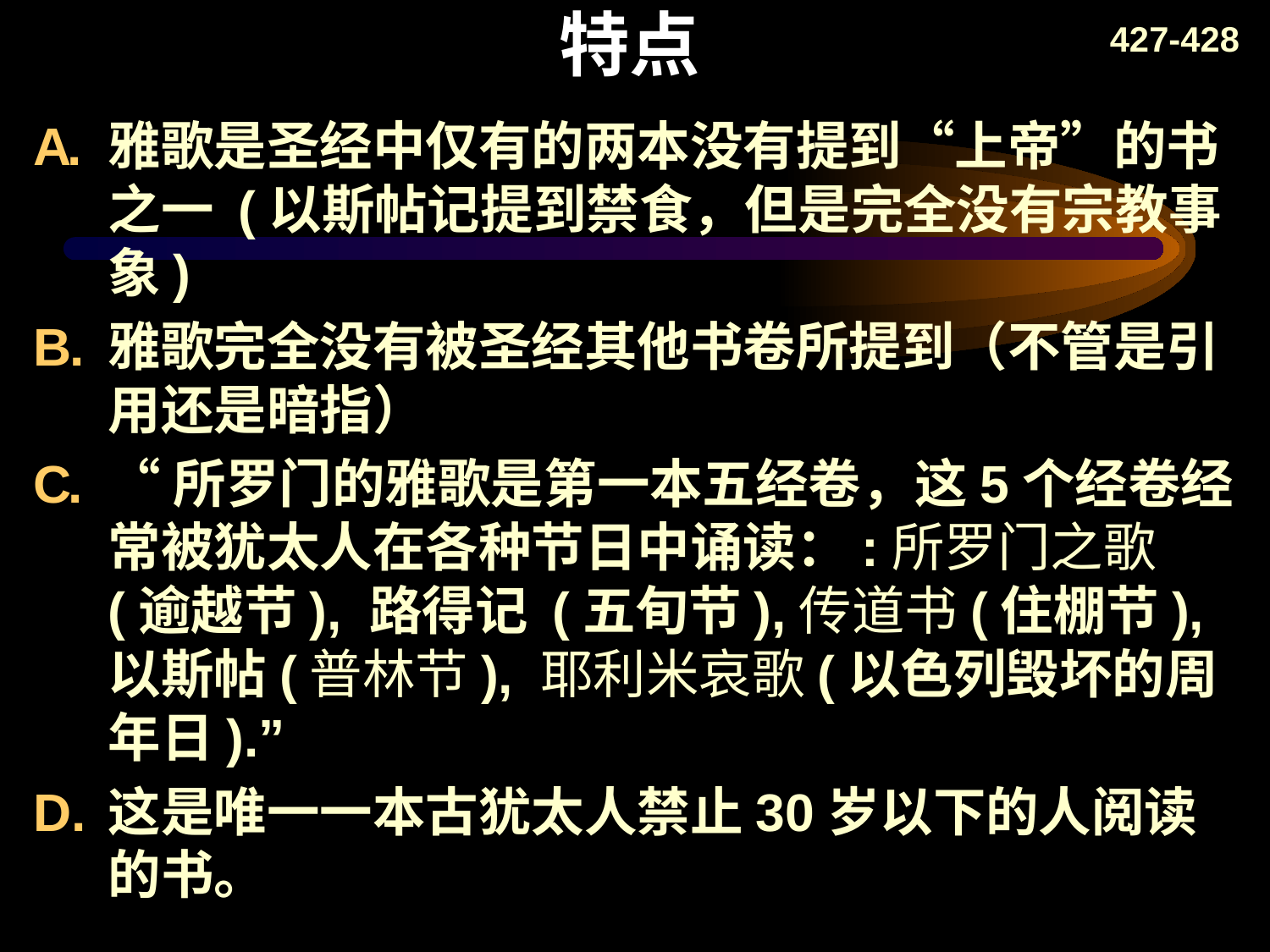

# 特点
427-428
雅歌是圣经中仅有的两本没有提到“上帝”的书之一 (以斯帖记提到禁食，但是完全没有宗教事象)
雅歌完全没有被圣经其他书卷所提到（不管是引用还是暗指）
“所罗门的雅歌是第一本五经卷，这5个经卷经常被犹太人在各种节日中诵读：:所罗门之歌(逾越节), 路得记 (五旬节),传道书(住棚节), 以斯帖(普林节), 耶利米哀歌(以色列毁坏的周年日).”
这是唯一一本古犹太人禁止30岁以下的人阅读的书。